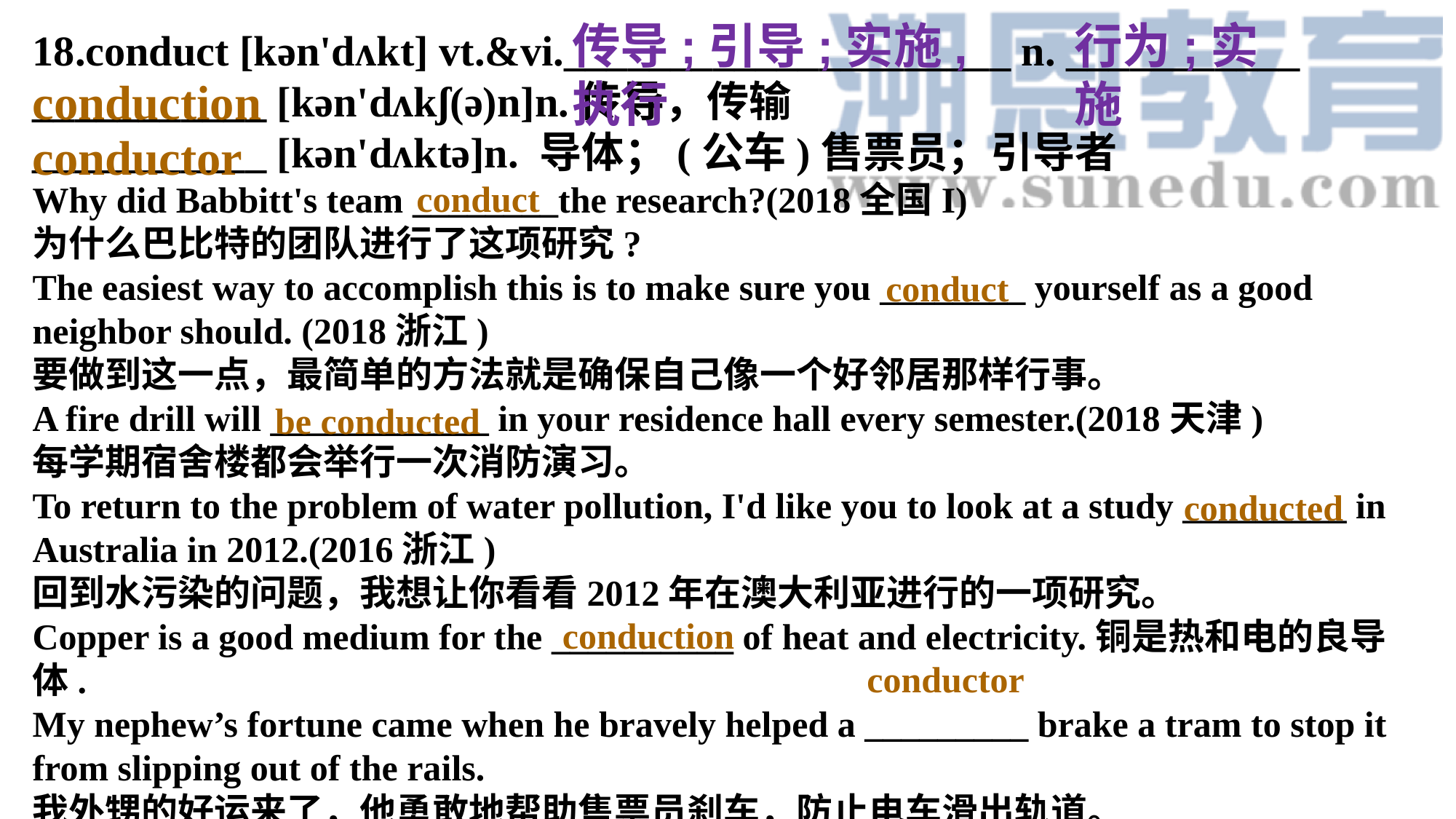

传导;引导;实施,执行
行为;实施
18.conduct [kən'dʌkt] vt.&vi._____________________ n. ___________
___________ [kən'dʌkʃ(ə)n]n.传导，传输
___________ [kən'dʌktə]n. 导体；(公车)售票员；引导者
Why did Babbitt's team ________the research?(2018全国I)
为什么巴比特的团队进行了这项研究?
The easiest way to accomplish this is to make sure you ________ yourself as a good neighbor should. (2018浙江)
要做到这一点，最简单的方法就是确保自己像一个好邻居那样行事。
A fire drill will ____________ in your residence hall every semester.(2018天津)
每学期宿舍楼都会举行一次消防演习。
To return to the problem of water pollution, I'd like you to look at a study _________ in Australia in 2012.(2016浙江)
回到水污染的问题，我想让你看看2012年在澳大利亚进行的一项研究。
Copper is a good medium for the __________ of heat and electricity.铜是热和电的良导体.
My nephew’s fortune came when he bravely helped a _________ brake a tram to stop it from slipping out of the rails.
我外甥的好运来了，他勇敢地帮助售票员刹车，防止电车滑出轨道。
conduction
conductor
conduct
conduct
be conducted
conducted
conduction
conductor